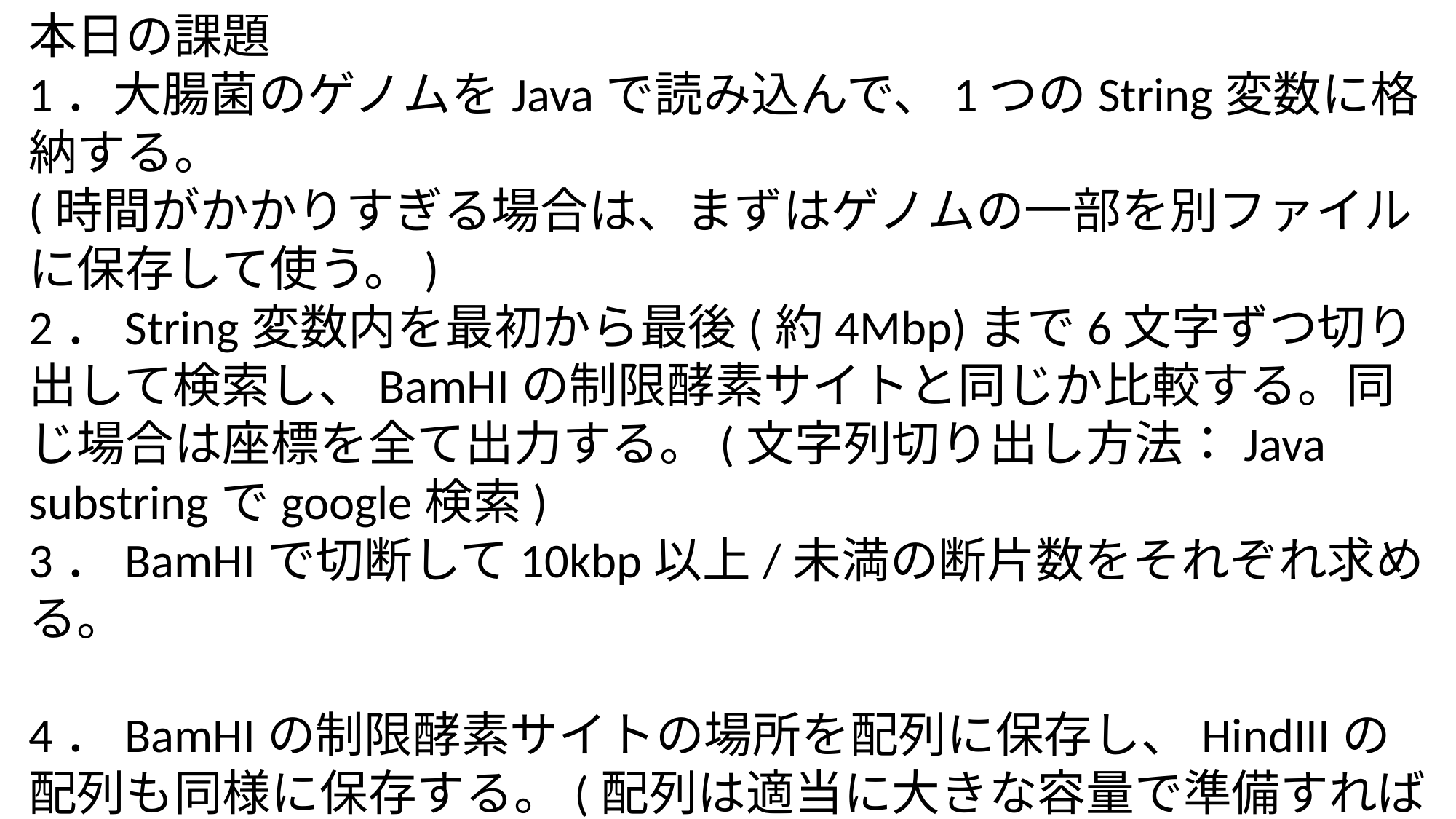

本日の課題
1．大腸菌のゲノムをJavaで読み込んで、1つのString変数に格納する。
(時間がかかりすぎる場合は、まずはゲノムの一部を別ファイルに保存して使う。)
2．String変数内を最初から最後(約4Mbp)まで6文字ずつ切り出して検索し、BamHIの制限酵素サイトと同じか比較する。同じ場合は座標を全て出力する。(文字列切り出し方法：Java substringでgoogle検索)
3．BamHIで切断して10kbp以上/未満の断片数をそれぞれ求める。

4．BamHIの制限酵素サイトの場所を配列に保存し、HindIIIの配列も同様に保存する。(配列は適当に大きな容量で準備すればよい。)
5．両端がBamHIとHindIIIで切断され、かつ10 kbp以上の断片の数を求める。(左端がBamHI、右端がHindIIIの場合、右：BamHI, 左：HindIIIの場合を分けて考えると楽かも)